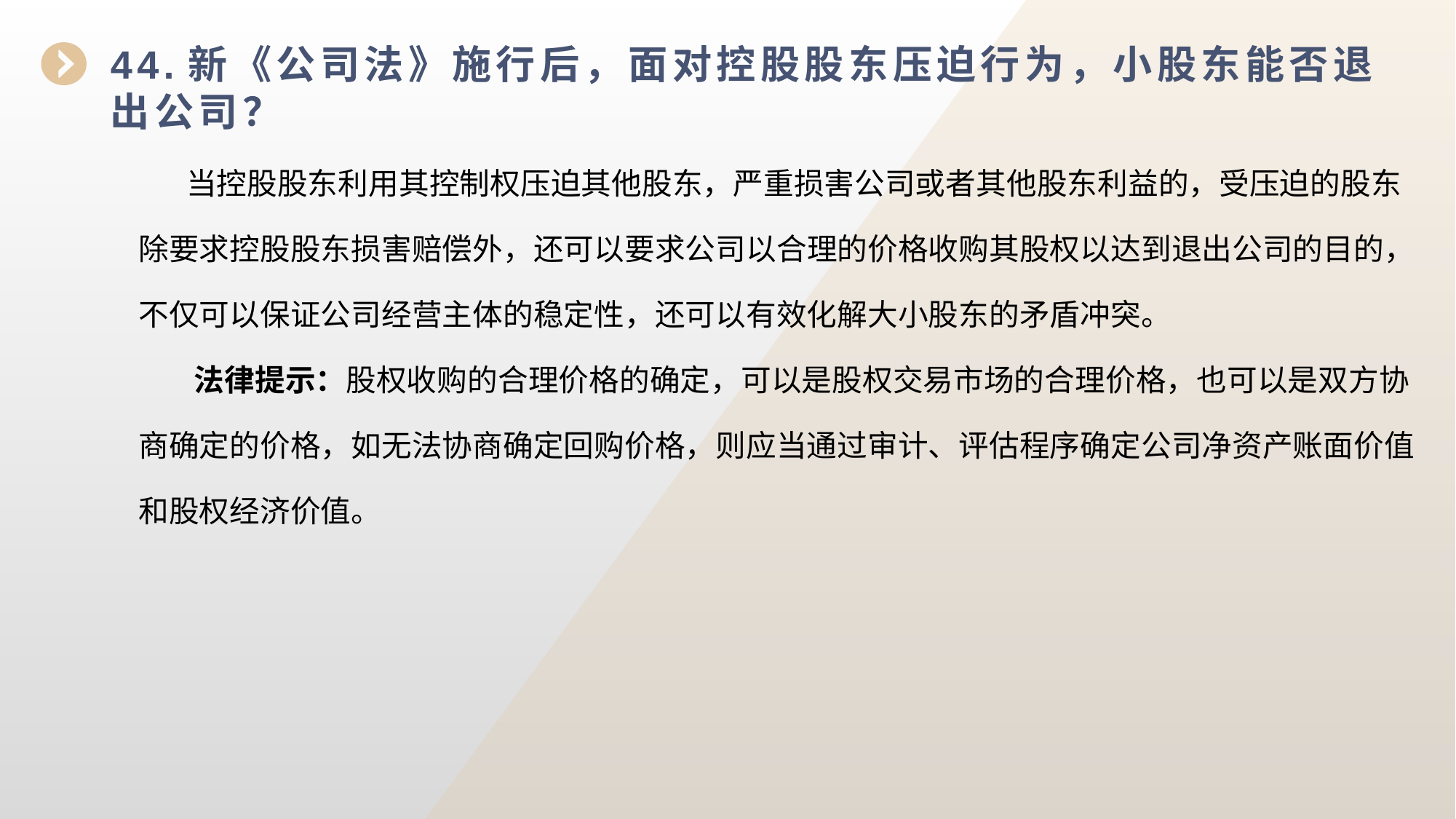

44.新《公司法》施行后，面对控股股东压迫行为，小股东能否退出公司？

      当控股股东利用其控制权压迫其他股东，严重损害公司或者其他股东利益的，受压迫的股东除要求控股股东损害赔偿外，还可以要求公司以合理的价格收购其股权以达到退出公司的目的，不仅可以保证公司经营主体的稳定性，还可以有效化解大小股东的矛盾冲突。
       法律提示：股权收购的合理价格的确定，可以是股权交易市场的合理价格，也可以是双方协商确定的价格，如无法协商确定回购价格，则应当通过审计、评估程序确定公司净资产账面价值和股权经济价值。